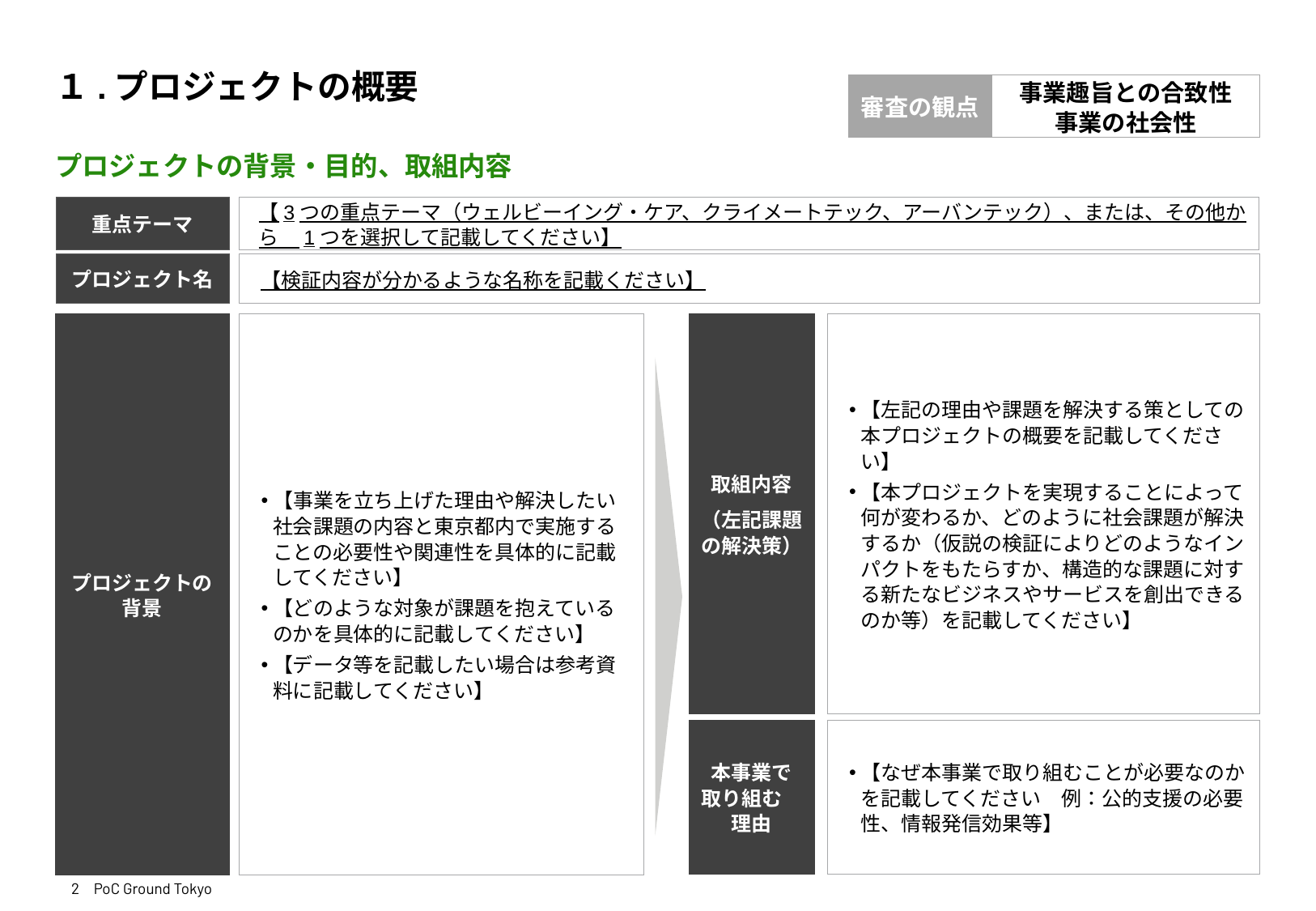

# １.プロジェクトの概要
審査の観点
事業趣旨との合致性
事業の社会性
プロジェクトの背景・目的、取組内容
重点テーマ
【3つの重点テーマ（ウェルビーイング・ケア、クライメートテック、アーバンテック）、または、その他から　1つを選択して記載してください】
プロジェクト名
【検証内容が分かるような名称を記載ください】
プロジェクトの背景
【事業を立ち上げた理由や解決したい社会課題の内容と東京都内で実施することの必要性や関連性を具体的に記載してください】
【どのような対象が課題を抱えているのかを具体的に記載してください】
【データ等を記載したい場合は参考資料に記載してください】
取組内容
（左記課題の解決策）
【左記の理由や課題を解決する策としての本プロジェクトの概要を記載してください】
【本プロジェクトを実現することによって何が変わるか、どのように社会課題が解決するか（仮説の検証によりどのようなインパクトをもたらすか、構造的な課題に対する新たなビジネスやサービスを創出できるのか等）を記載してください】

【なぜ本事業で取り組むことが必要なのかを記載してください　例：公的支援の必要性、情報発信効果等】
本事業で
取り組む　理由
2
PoC Ground Tokyo